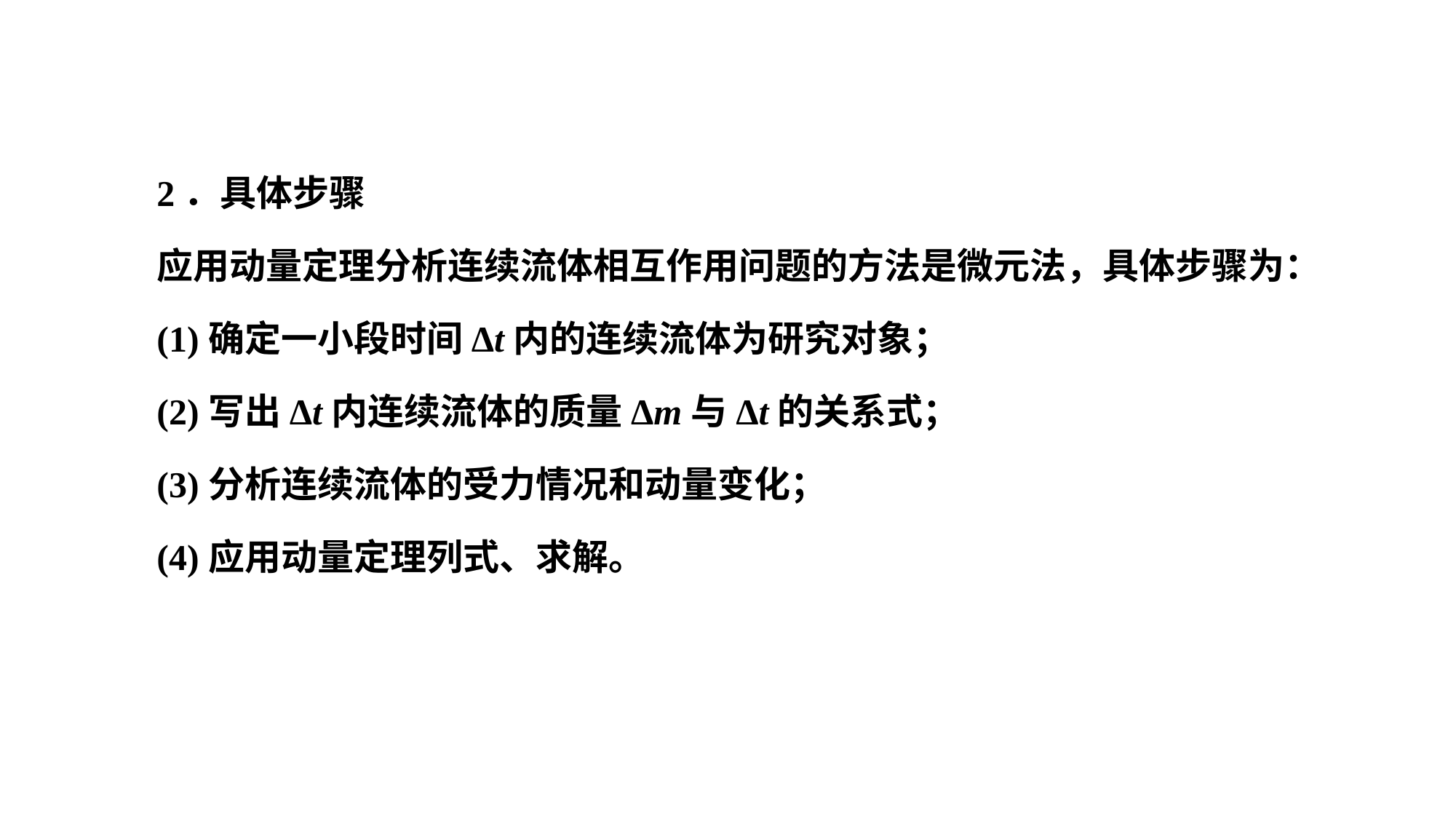

2．具体步骤
应用动量定理分析连续流体相互作用问题的方法是微元法，具体步骤为：
(1)确定一小段时间Δt内的连续流体为研究对象；
(2)写出Δt内连续流体的质量Δm与Δt的关系式；
(3)分析连续流体的受力情况和动量变化；
(4)应用动量定理列式、求解。